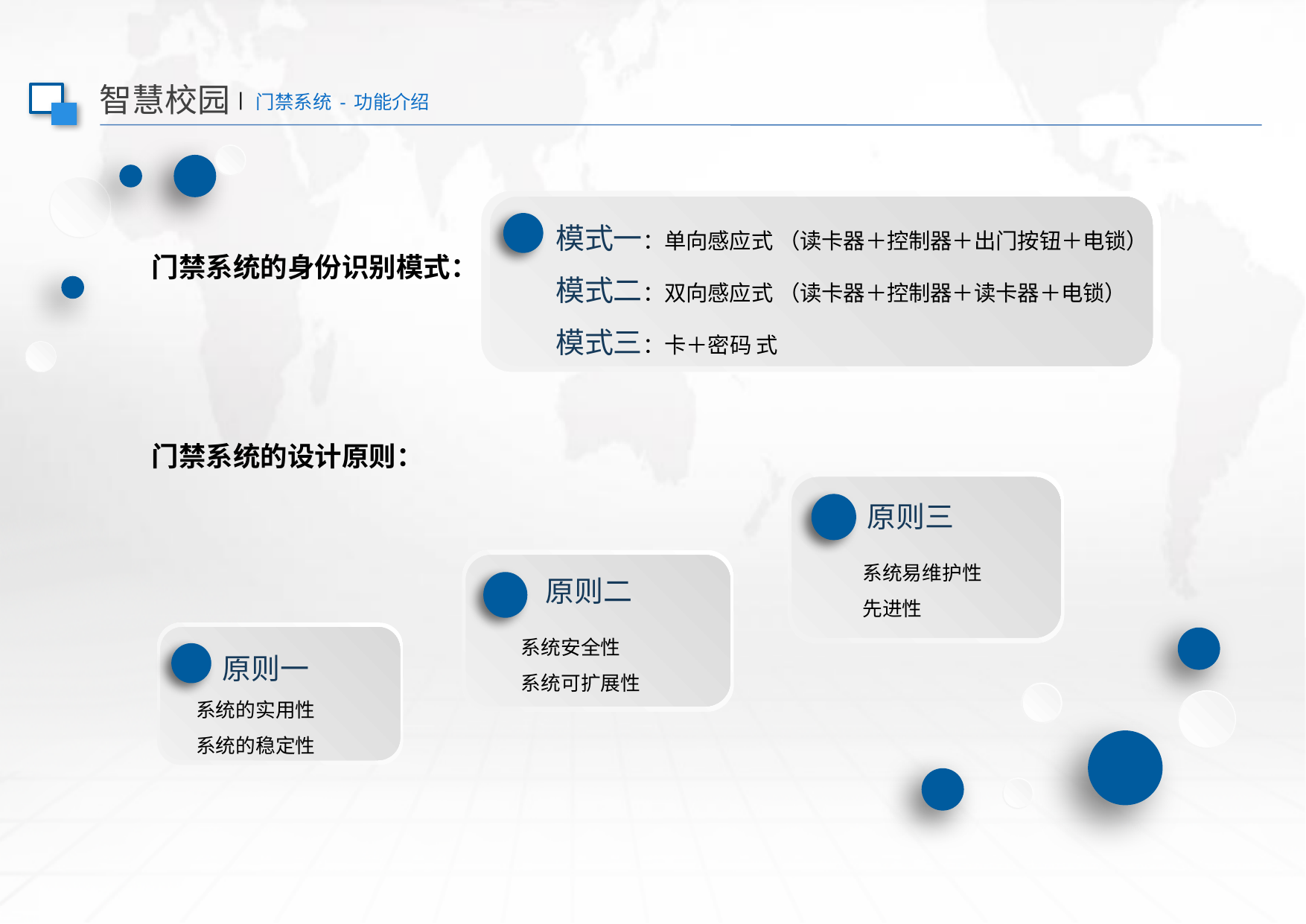

智慧校园| 门禁系统-功能介绍

模式一：单向感应式 （读卡器＋控制器＋出门按钮＋电锁）
模式二：双向感应式 （读卡器＋控制器＋读卡器＋电锁）
模式三：卡＋密码 式

门禁系统的身份识别模式：

门禁系统的设计原则：

原则三

系统易维护性
先进性

原则二

系统安全性
系统可扩展性

原则一

系统的实用性
系统的稳定性